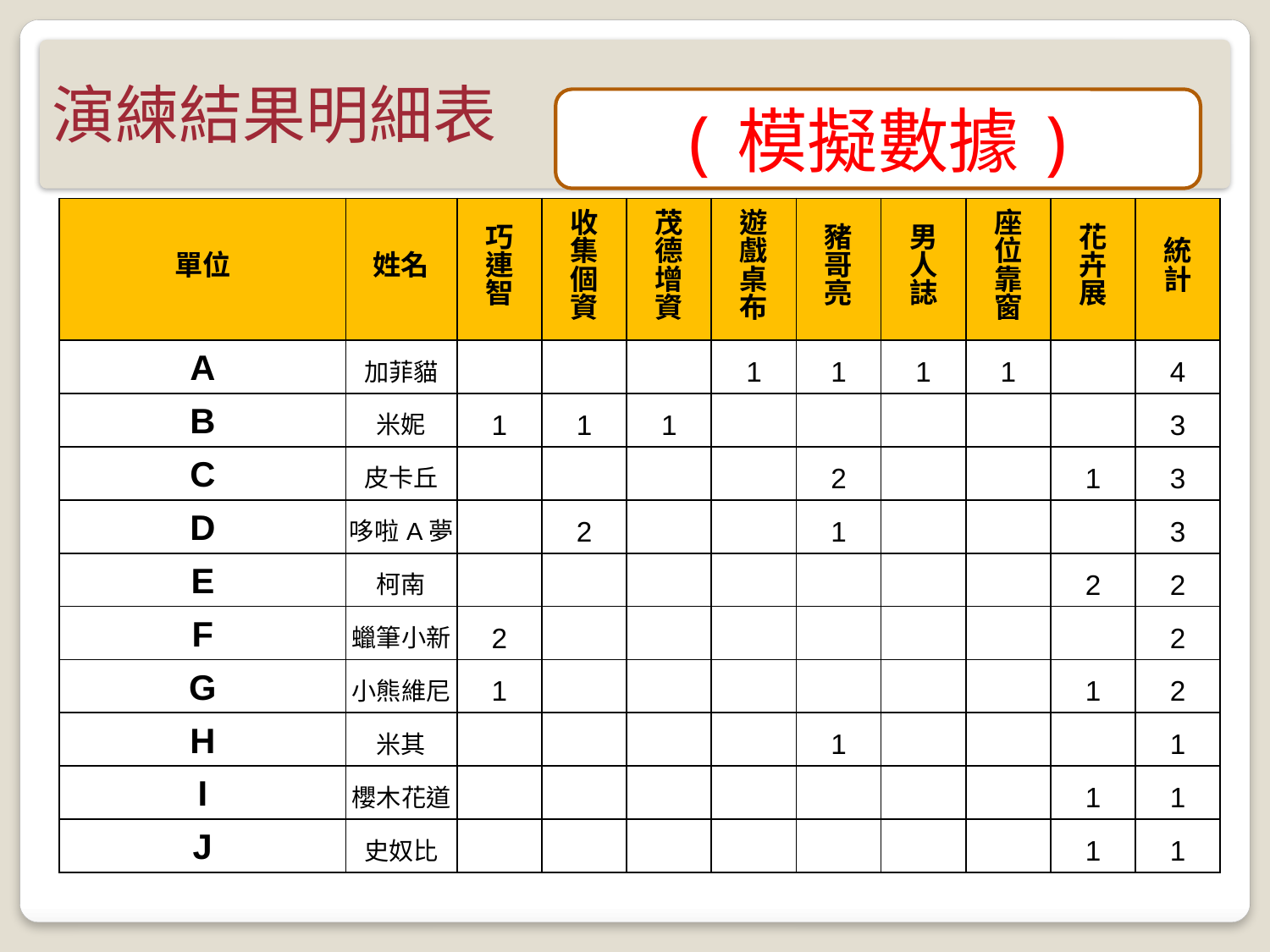

# 演練結果明細表
(模擬數據)
| 單位 | 姓名 | 巧 連 智 | 收 集 個 資 | 茂 德 增 資 | 遊 戲 桌 布 | 豬 哥 亮 | 男 人 誌 | 座 位 靠 窗 | 花 卉 展 | 統 計 |
| --- | --- | --- | --- | --- | --- | --- | --- | --- | --- | --- |
| A | 加菲貓 |  |  |  | 1 | 1 | 1 | 1 |  | 4 |
| B | 米妮 | 1 | 1 | 1 |  |  |  |  |  | 3 |
| C | 皮卡丘 |  |  |  |  | 2 |  |  | 1 | 3 |
| D | 哆啦A夢 |  | 2 |  |  | 1 |  |  |  | 3 |
| E | 柯南 |  |  |  |  |  |  |  | 2 | 2 |
| F | 蠟筆小新 | 2 |  |  |  |  |  |  |  | 2 |
| G | 小熊維尼 | 1 |  |  |  |  |  |  | 1 | 2 |
| H | 米其 |  |  |  |  | 1 |  |  |  | 1 |
| I | 櫻木花道 |  |  |  |  |  |  |  | 1 | 1 |
| J | 史奴比 |  |  |  |  |  |  |  | 1 | 1 |